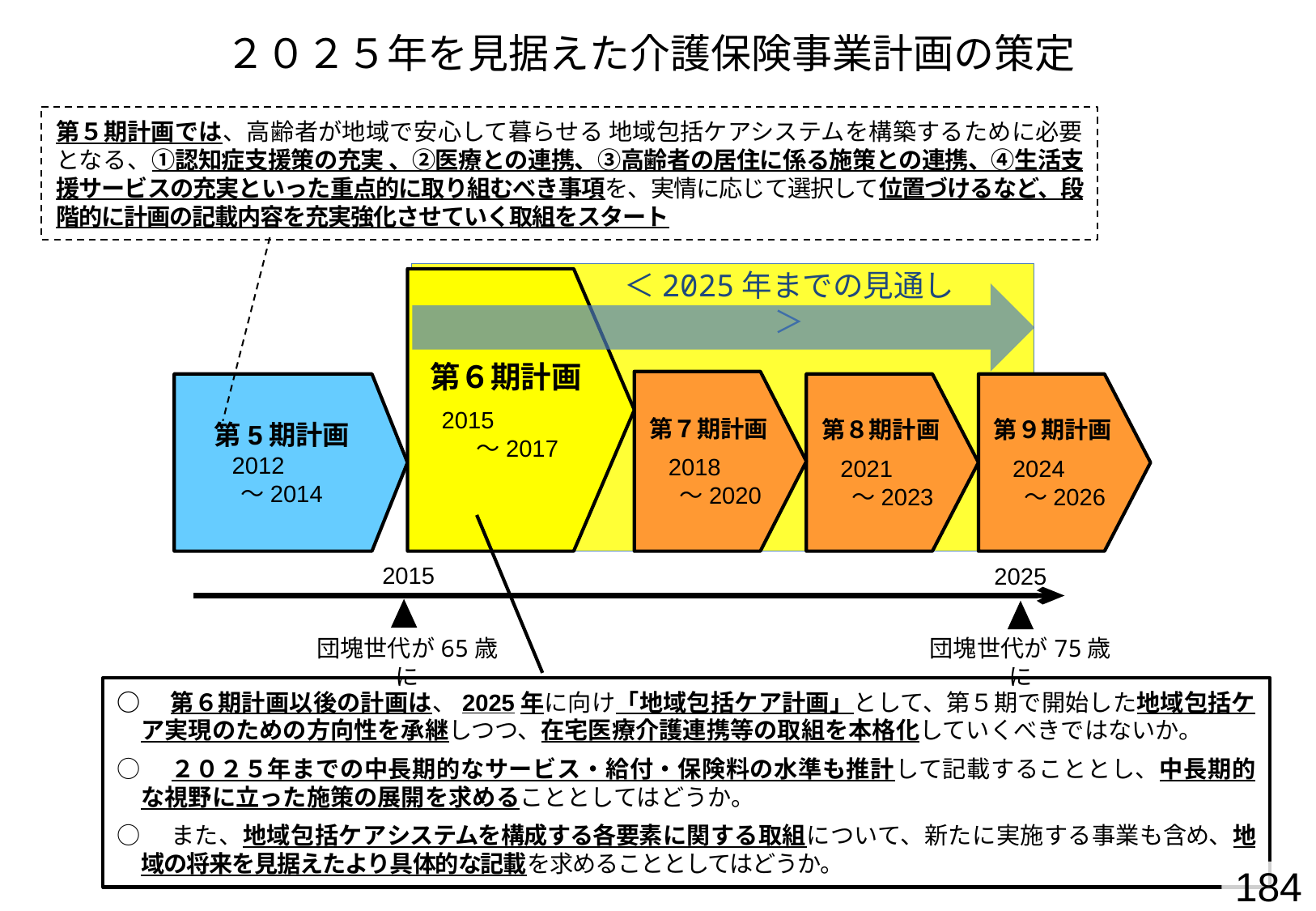

２０２５年を見据えた介護保険事業計画の策定
第５期計画では、高齢者が地域で安心して暮らせる 地域包括ケアシステムを構築するために必要となる、①認知症支援策の充実 、②医療との連携、③高齢者の居住に係る施策との連携、④生活支援サービスの充実といった重点的に取り組むべき事項を、実情に応じて選択して位置づけるなど、段階的に計画の記載内容を充実強化させていく取組をスタート
＜2025年までの見通し＞

第６期計画
　2015
　～2017

第７期計画
　2018
　～2020
第5期計画
　　2012
～2014
第８期計画
　2021
　～2023
第９期計画
　2024
　～2026
2015
2025

団塊世代が65歳に
団塊世代が75歳に
○　第６期計画以後の計画は、2025年に向け「地域包括ケア計画」として、第５期で開始した地域包括ケア実現のための方向性を承継しつつ、在宅医療介護連携等の取組を本格化していくべきではないか。
○　２０２５年までの中長期的なサービス・給付・保険料の水準も推計して記載することとし、中長期的な視野に立った施策の展開を求めることとしてはどうか。
○　また、地域包括ケアシステムを構成する各要素に関する取組について、新たに実施する事業も含め、地域の将来を見据えたより具体的な記載を求めることとしてはどうか。
184